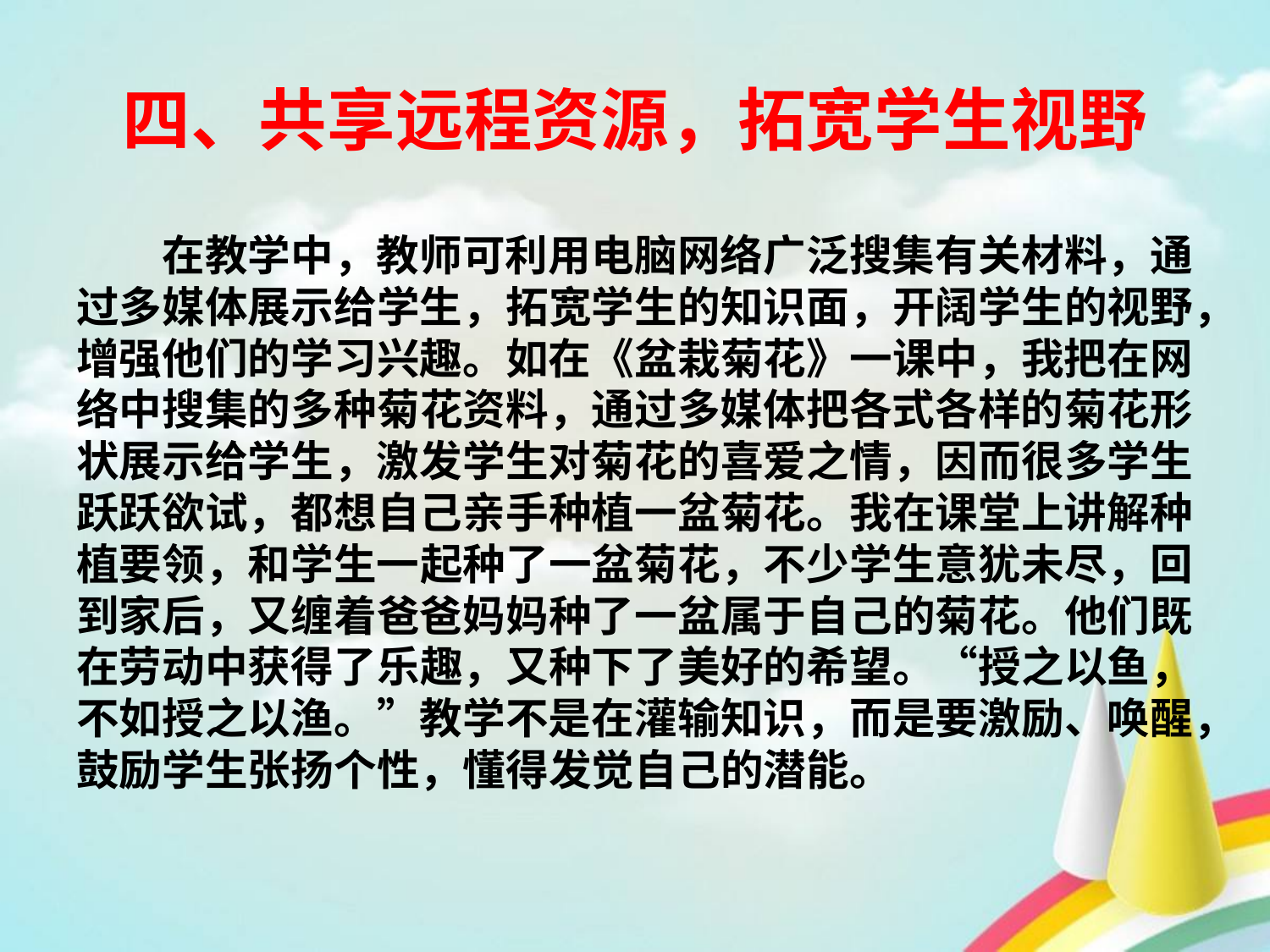

# 四、共享远程资源，拓宽学生视野
　　在教学中，教师可利用电脑网络广泛搜集有关材料，通过多媒体展示给学生，拓宽学生的知识面，开阔学生的视野，增强他们的学习兴趣。如在《盆栽菊花》一课中，我把在网络中搜集的多种菊花资料，通过多媒体把各式各样的菊花形状展示给学生，激发学生对菊花的喜爱之情，因而很多学生跃跃欲试，都想自己亲手种植一盆菊花。我在课堂上讲解种植要领，和学生一起种了一盆菊花，不少学生意犹未尽，回到家后，又缠着爸爸妈妈种了一盆属于自己的菊花。他们既在劳动中获得了乐趣，又种下了美好的希望。“授之以鱼，不如授之以渔。”教学不是在灌输知识，而是要激励、唤醒，鼓励学生张扬个性，懂得发觉自己的潜能。